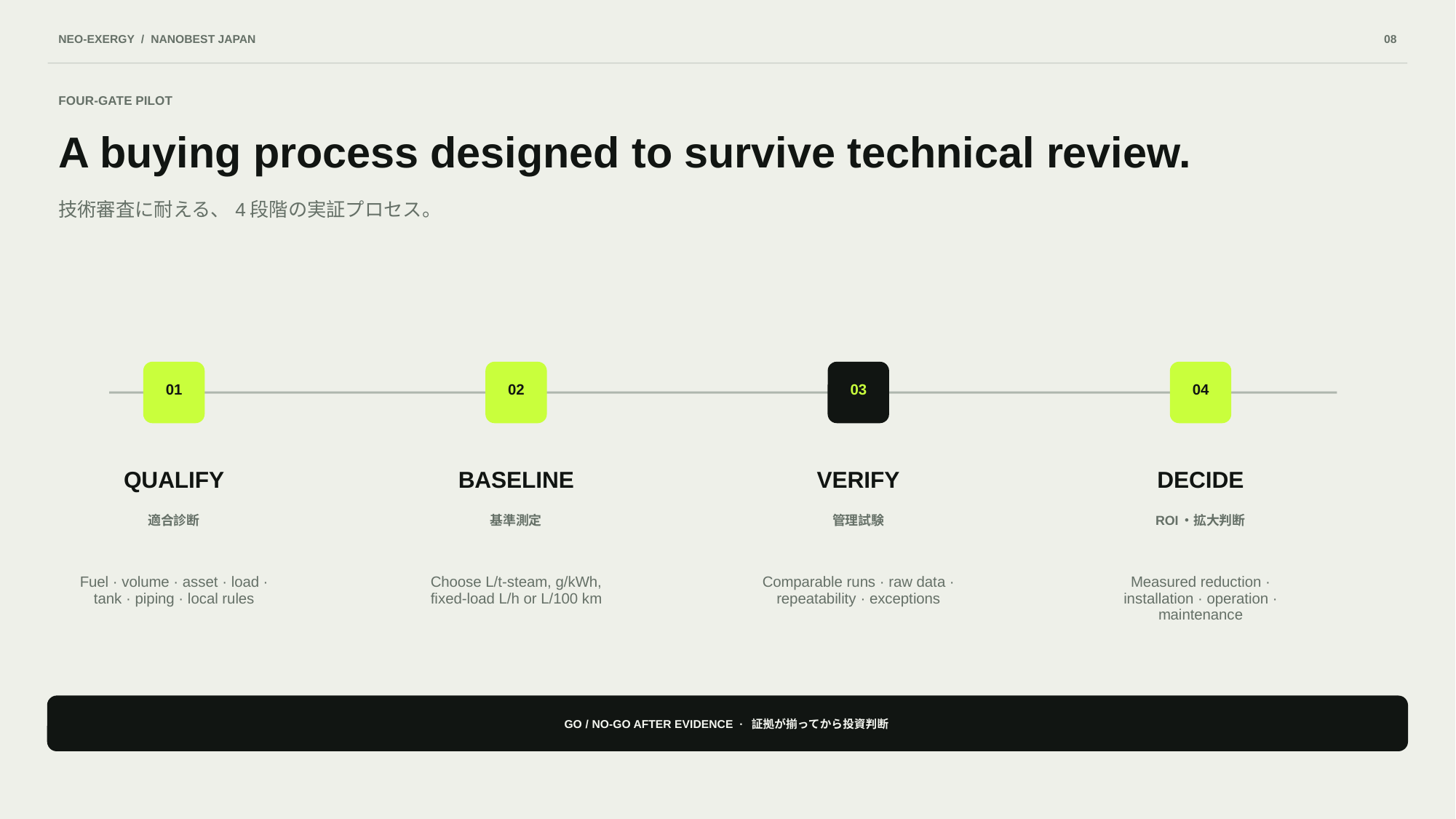

NEO-EXERGY  /  NANOBEST JAPAN
08

FOUR-GATE PILOT
A buying process designed to survive technical review.
技術審査に耐える、4段階の実証プロセス。

01
02
03
04

QUALIFY
BASELINE
VERIFY
DECIDE
適合診断
基準測定
管理試験
ROI・拡大判断
Fuel · volume · asset · load · tank · piping · local rules
Choose L/t-steam, g/kWh, fixed-load L/h or L/100 km
Comparable runs · raw data · repeatability · exceptions
Measured reduction · installation · operation · maintenance

GO / NO-GO AFTER EVIDENCE  ·  証拠が揃ってから投資判断